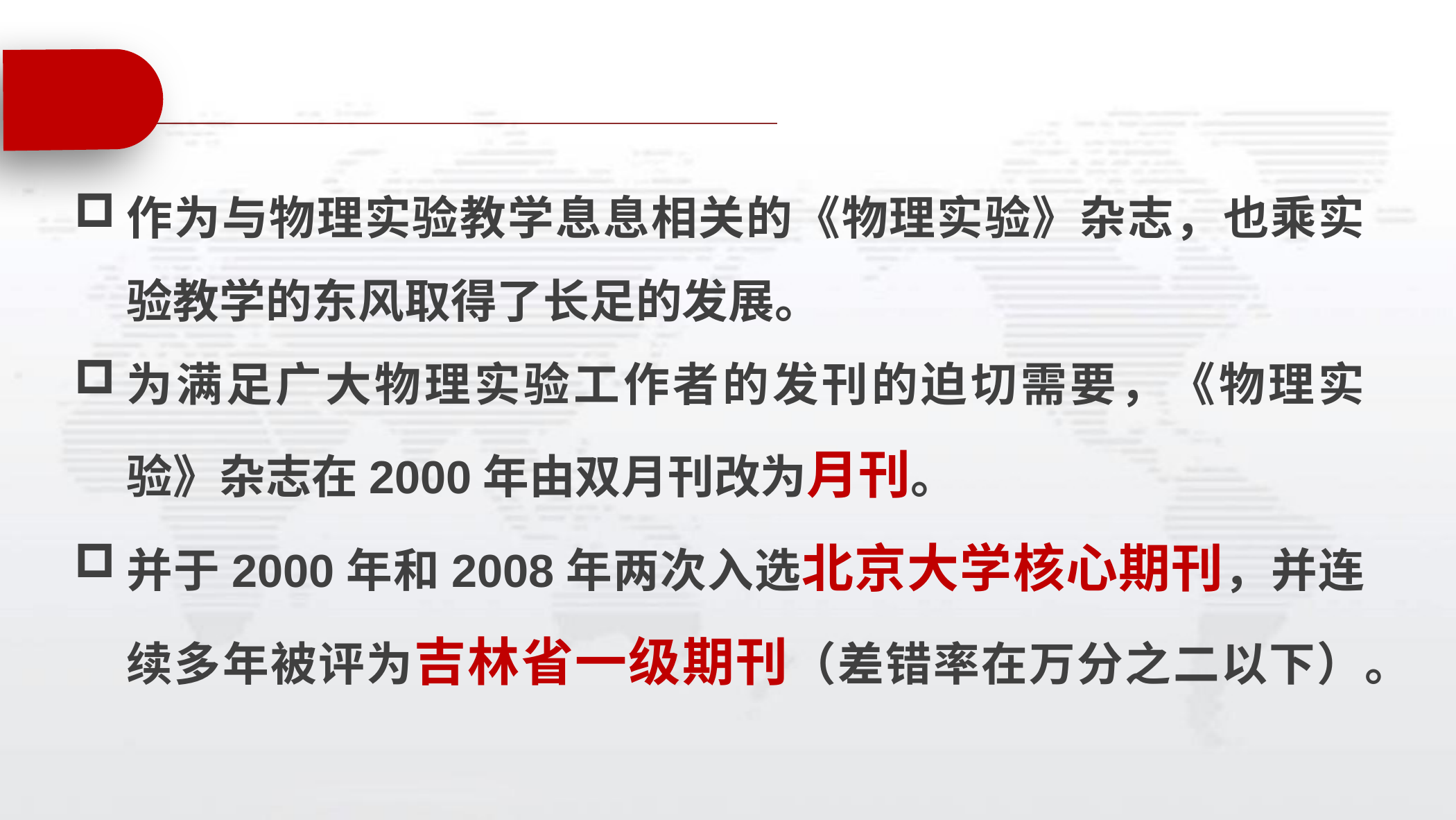

作为与物理实验教学息息相关的《物理实验》杂志，也乘实验教学的东风取得了长足的发展。
为满足广大物理实验工作者的发刊的迫切需要，《物理实验》杂志在2000年由双月刊改为月刊。
并于2000年和2008年两次入选北京大学核心期刊，并连续多年被评为吉林省一级期刊（差错率在万分之二以下）。